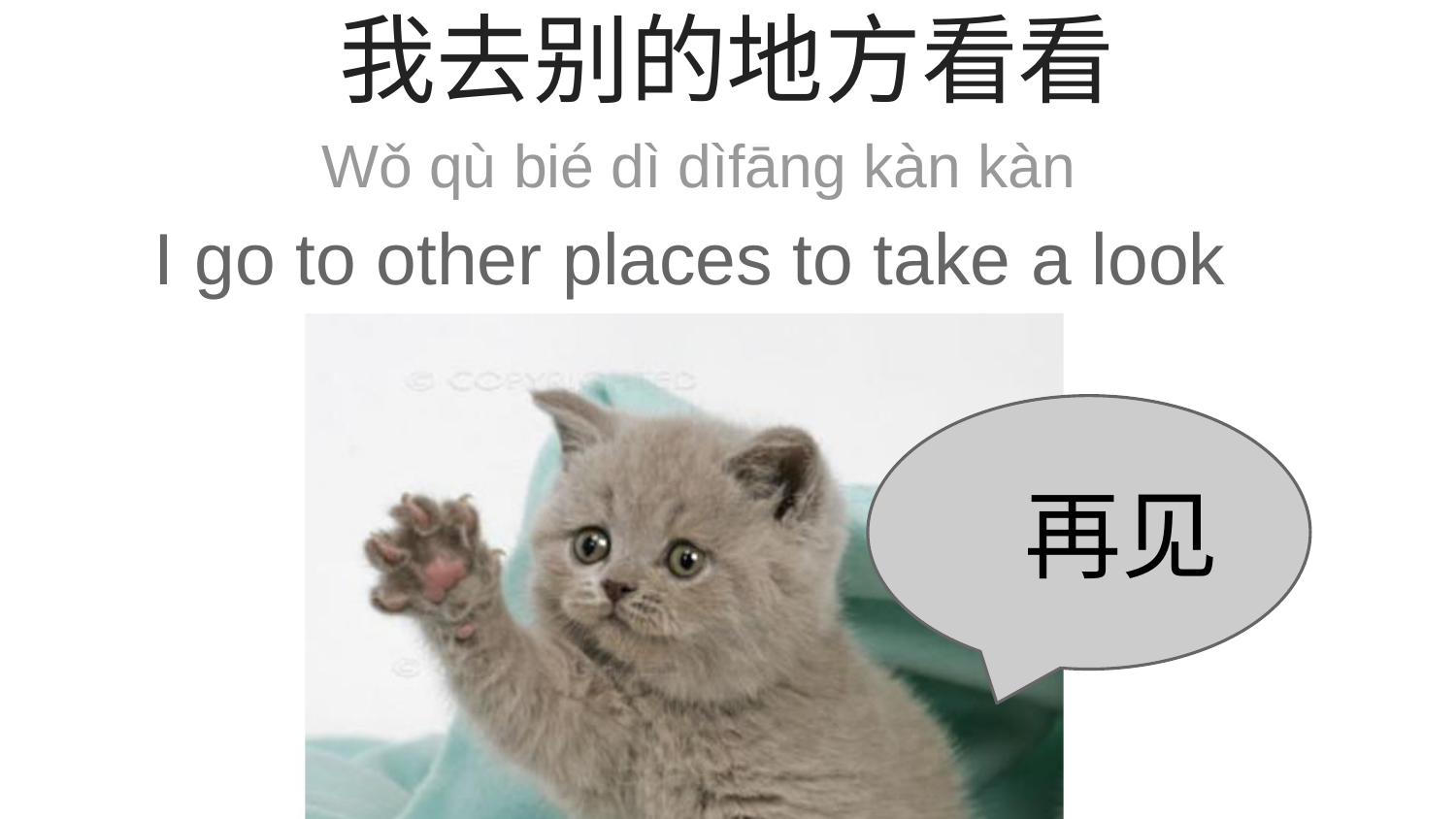

我去别的地方看看
          Wǒ qù bié dì dìfāng kàn kàn
I go to other places to take a look

  再见